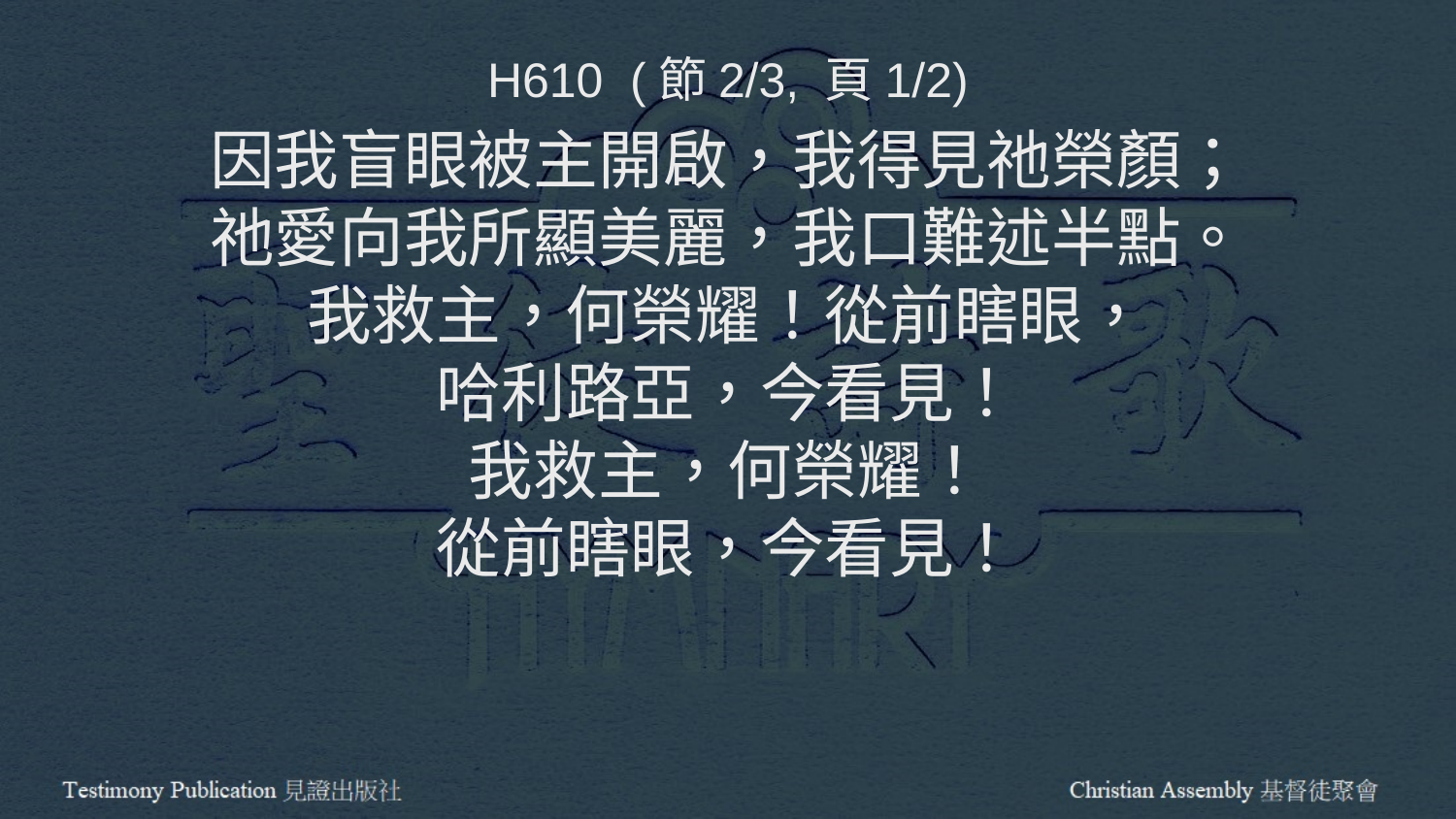

H610  (節2/3, 頁1/2)
因我盲眼被主開啟，我得見祂榮顏；
祂愛向我所顯美麗，我口難述半點。
我救主，何榮耀！從前瞎眼，
哈利路亞，今看見！
我救主，何榮耀！
從前瞎眼，今看見！